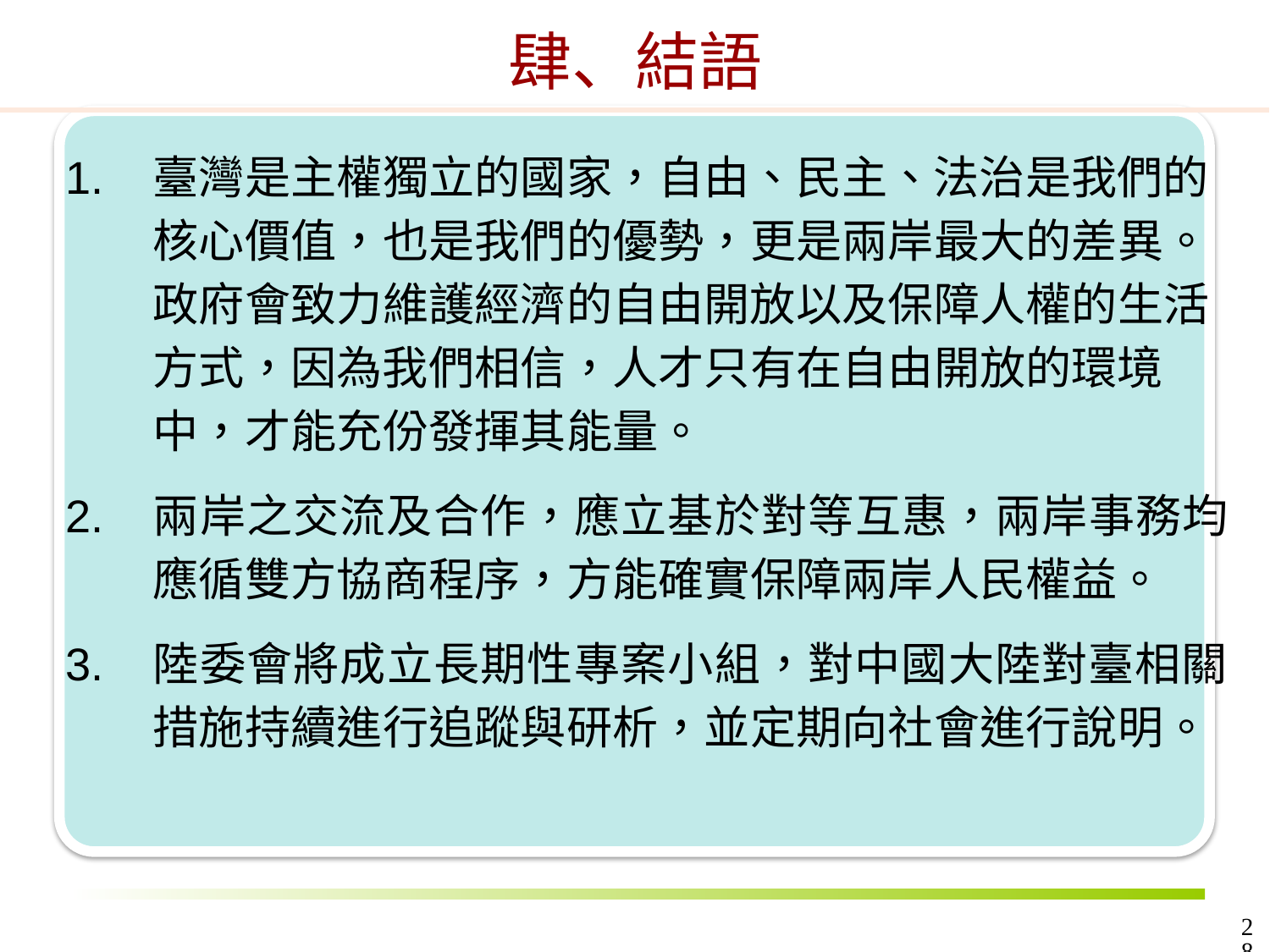

肆、結語

臺灣是主權獨立的國家，自由、民主、法治是我們的核心價值，也是我們的優勢，更是兩岸最大的差異。政府會致力維護經濟的自由開放以及保障人權的生活方式，因為我們相信，人才只有在自由開放的環境中，才能充份發揮其能量。
兩岸之交流及合作，應立基於對等互惠，兩岸事務均應循雙方協商程序，方能確實保障兩岸人民權益。
陸委會將成立長期性專案小組，對中國大陸對臺相關措施持續進行追蹤與研析，並定期向社會進行說明。
28